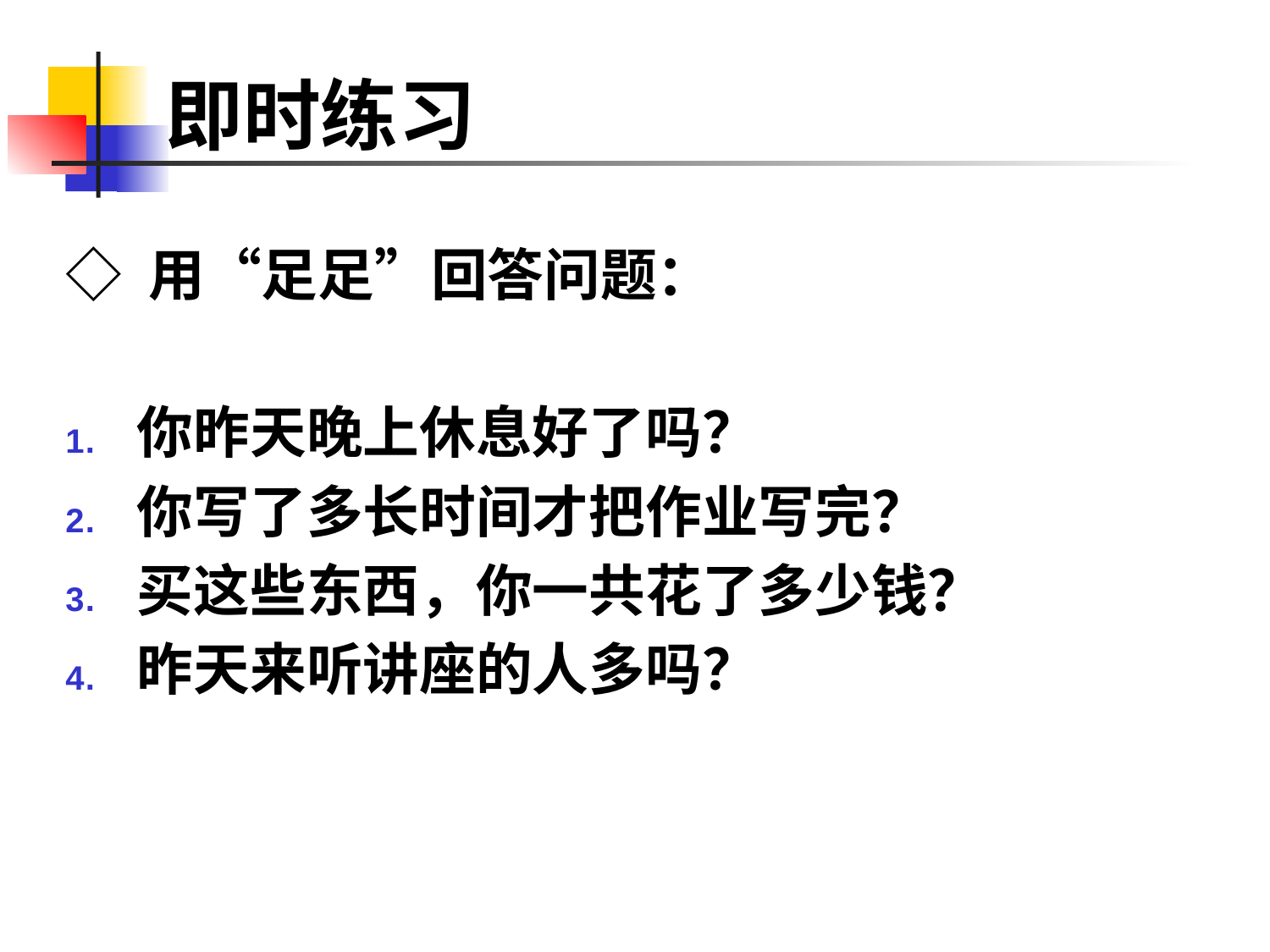

# 即时练习
◇ 用“足足”回答问题：

你昨天晚上休息好了吗？
你写了多长时间才把作业写完？
买这些东西，你一共花了多少钱？
昨天来听讲座的人多吗？